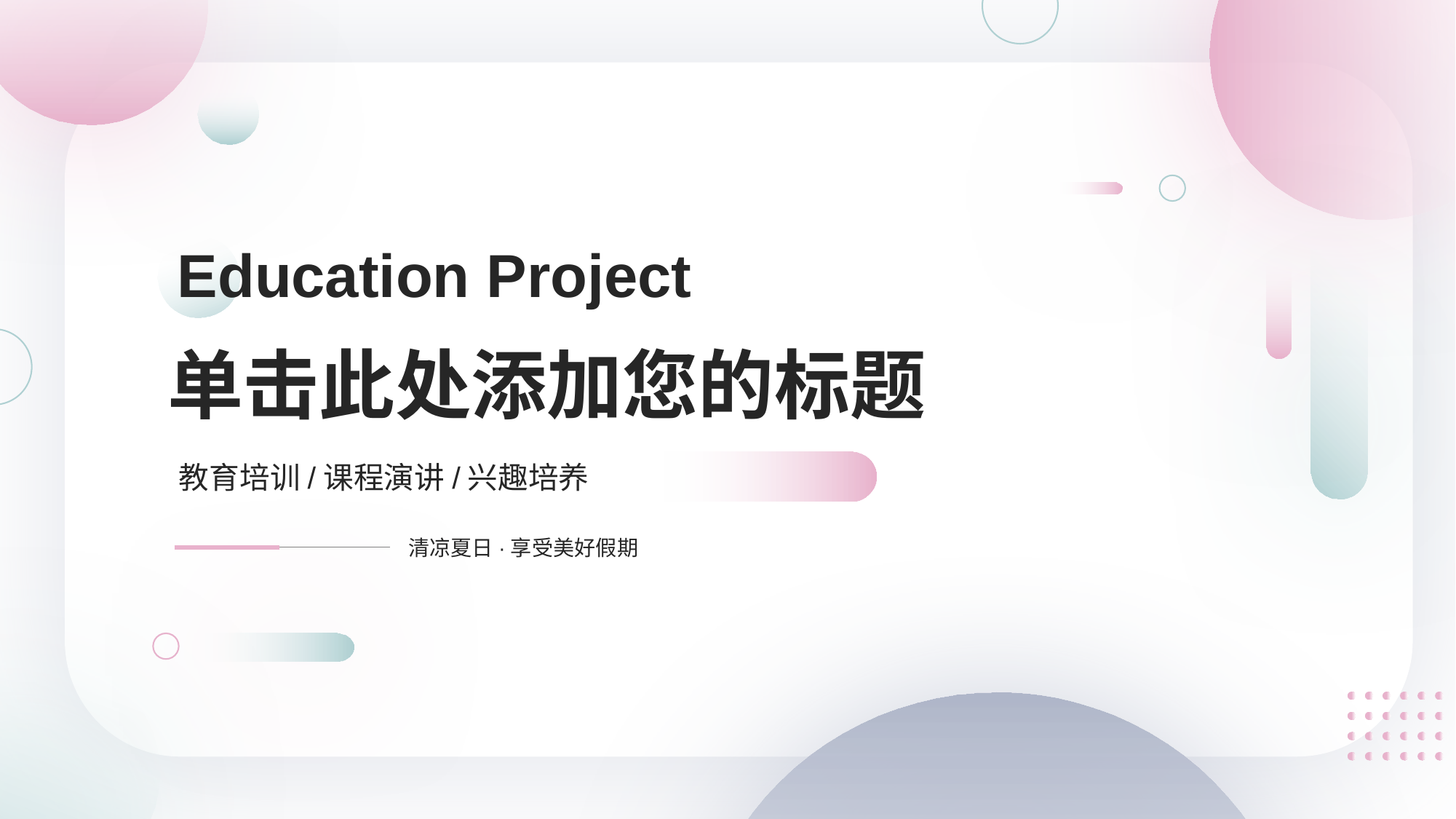

Education Project

单击此处添加您的标题

教育培训/课程演讲/兴趣培养
清凉夏日·享受美好假期